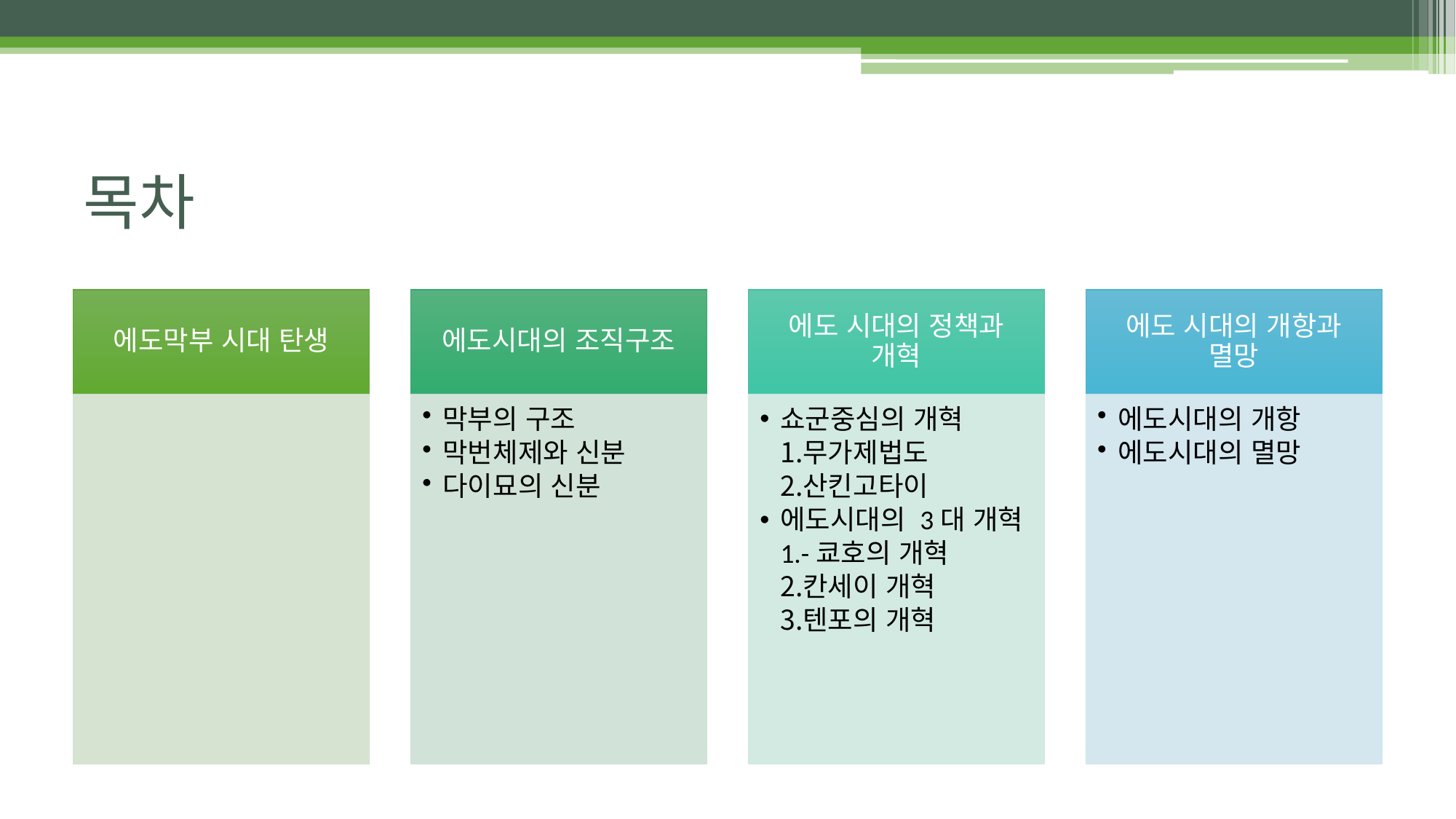

# 목차
에도막부 시대 탄생
에도시대의 조직구조
막부의 구조
막번체제와 신분
다이묘의 신분
에도 시대의 정책과 개혁
쇼군중심의 개혁
무가제법도
산킨고타이
에도시대의 3대 개혁
-쿄호의 개혁
칸세이 개혁
텐포의 개혁
에도 시대의 개항과 멸망
에도시대의 개항
에도시대의 멸망